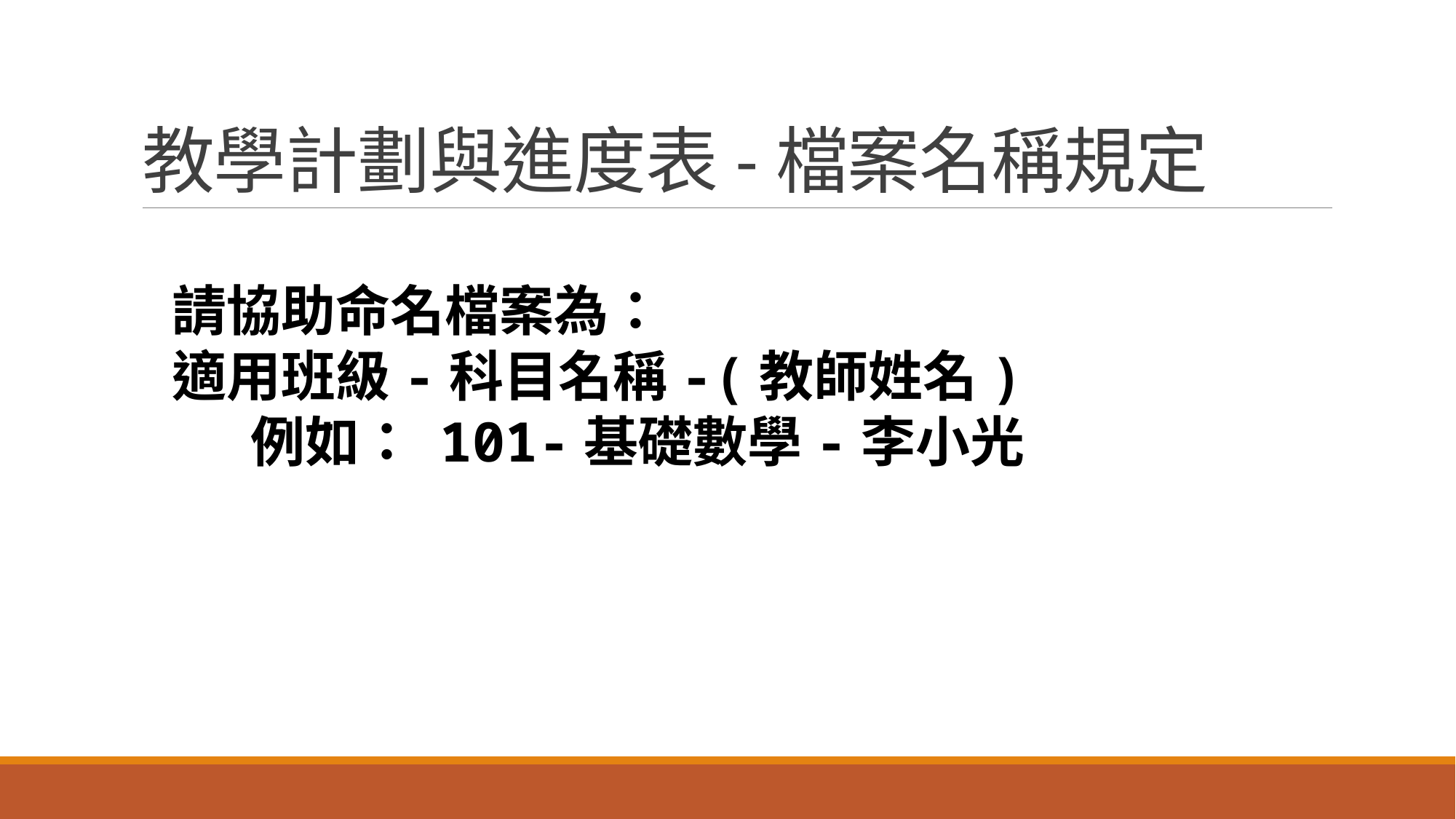

# 教學計劃與進度表-檔案名稱規定
請協助命名檔案為：
適用班級-科目名稱-(教師姓名)
  例如： 101-基礎數學-李小光